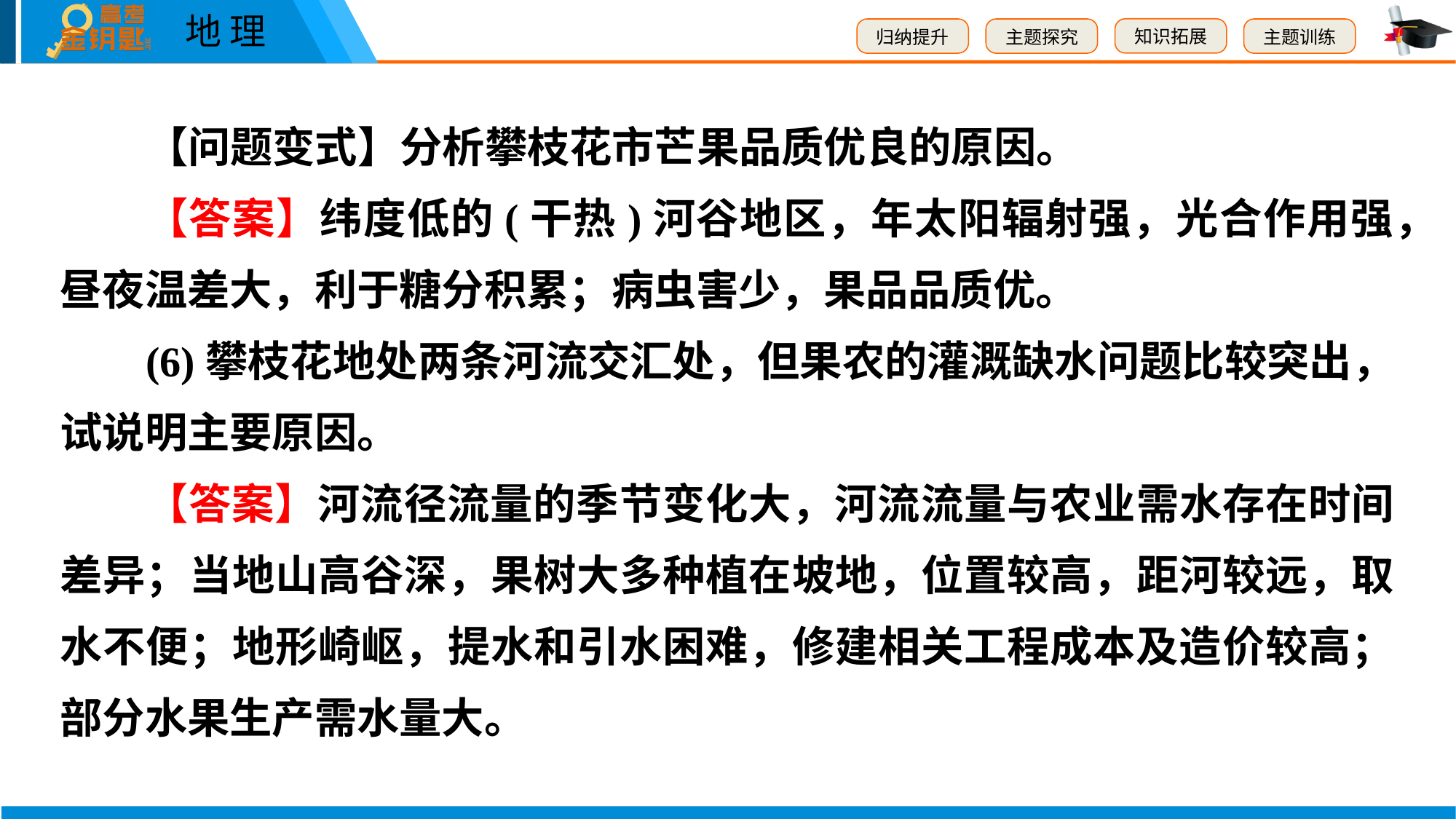

【问题变式】分析攀枝花市芒果品质优良的原因。
【答案】纬度低的(干热)河谷地区，年太阳辐射强，光合作用强，昼夜温差大，利于糖分积累；病虫害少，果品品质优。
(6)攀枝花地处两条河流交汇处，但果农的灌溉缺水问题比较突出，试说明主要原因。
【答案】河流径流量的季节变化大，河流流量与农业需水存在时间差异；当地山高谷深，果树大多种植在坡地，位置较高，距河较远，取水不便；地形崎岖，提水和引水困难，修建相关工程成本及造价较高；部分水果生产需水量大。